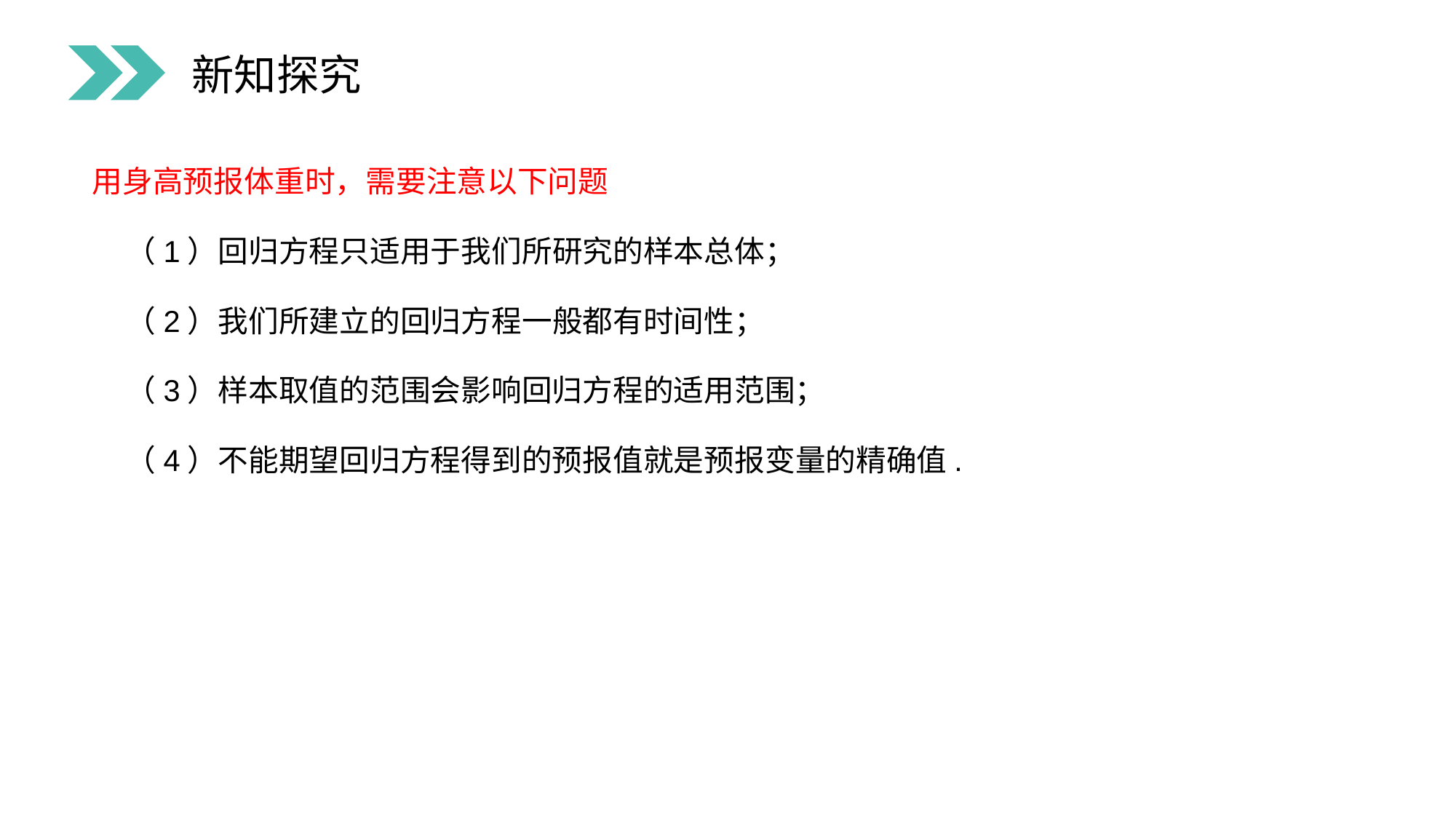

新知探究

  用身高预报体重时，需要注意以下问题
       （1）回归方程只适用于我们所研究的样本总体；
       （2）我们所建立的回归方程一般都有时间性；
       （3）样本取值的范围会影响回归方程的适用范围；
       （4）不能期望回归方程得到的预报值就是预报变量的精确值.